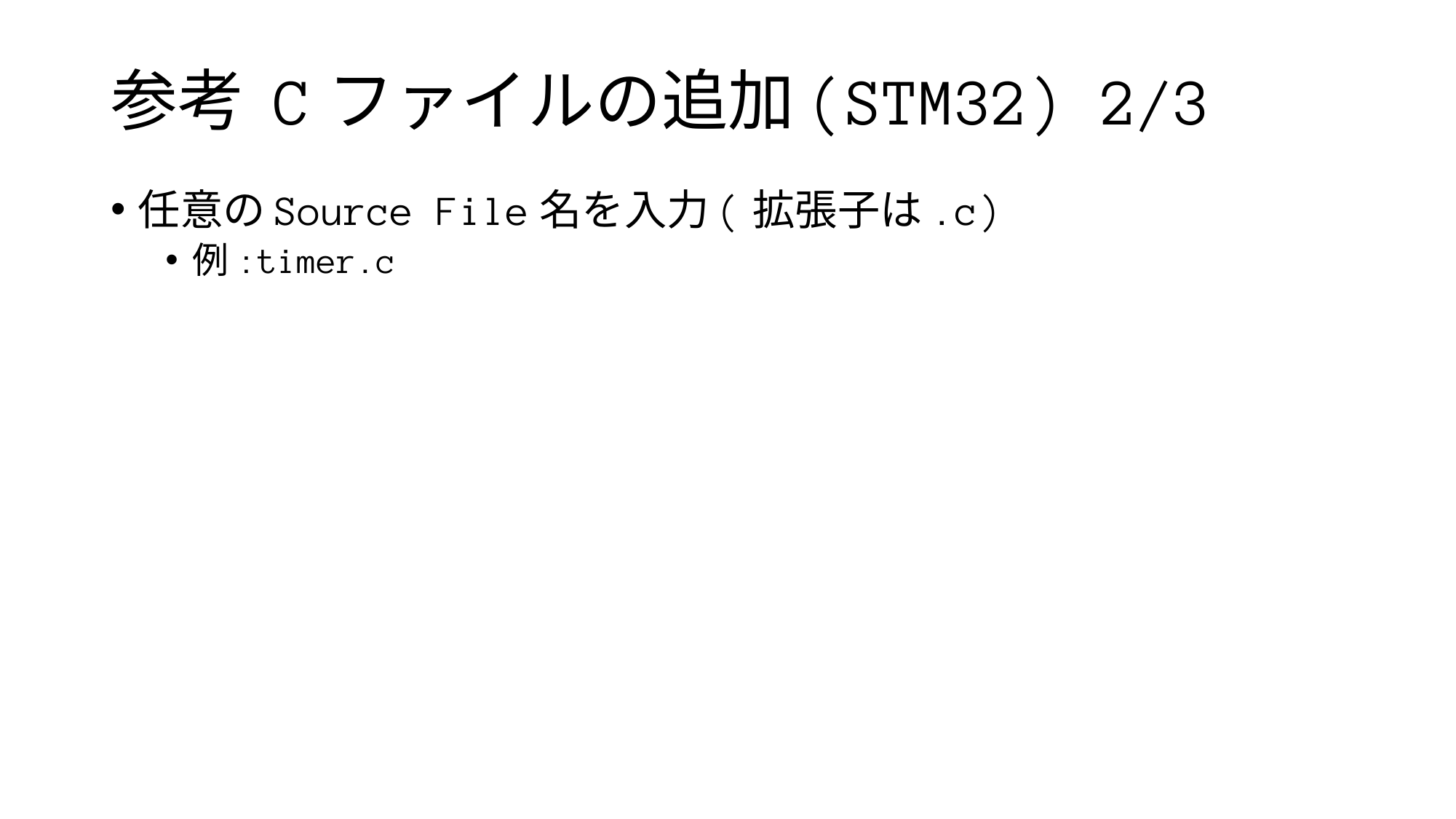

# 参考 Cファイルの追加(STM32) 2/3
任意のSource File名を入力(拡張子は.c)
例:timer.c